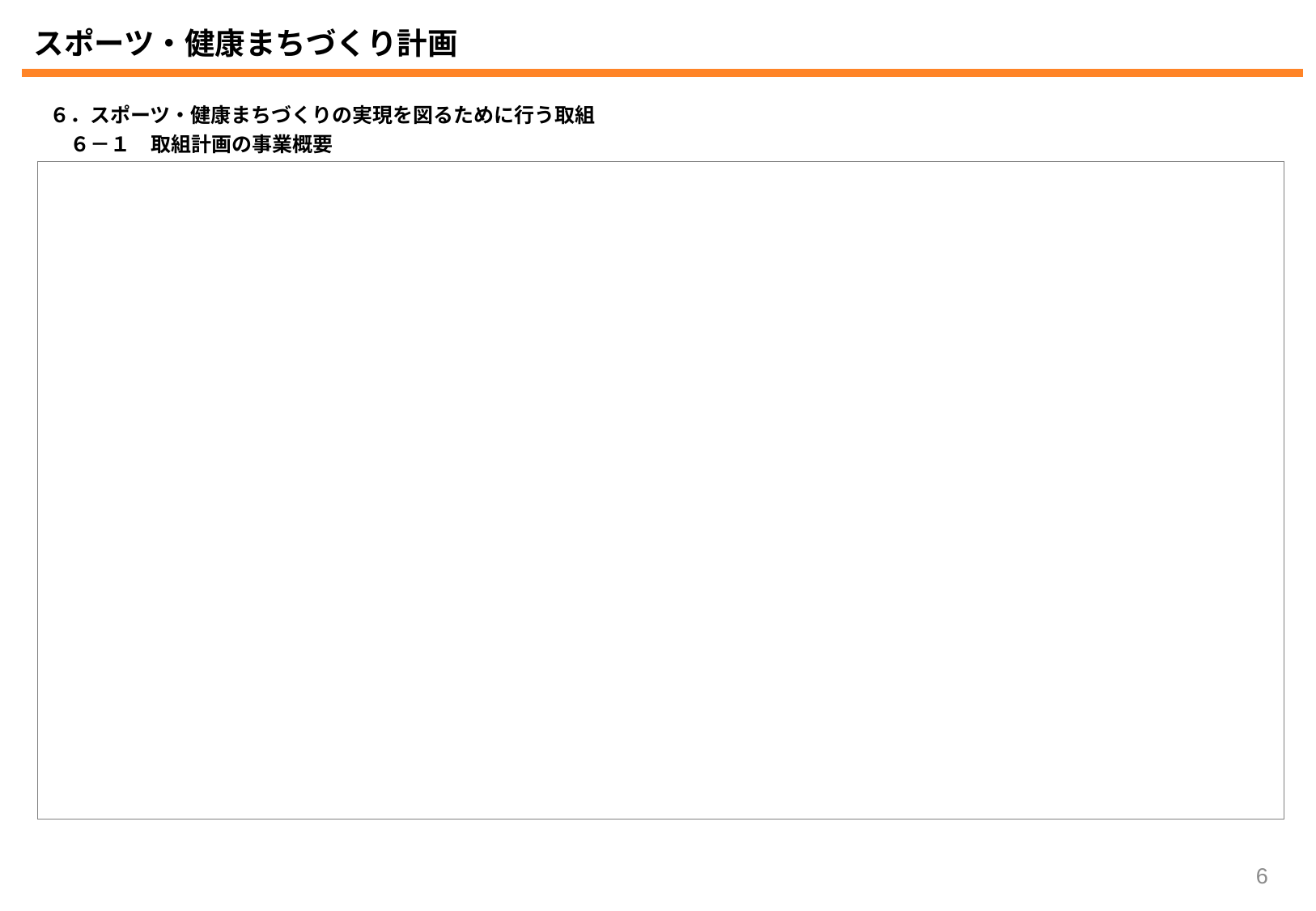

スポーツ・健康まちづくり計画
| ６．スポーツ・健康まちづくりの実現を図るために行う取組 　６－１　取組計画の事業概要 |
| --- |
|  |
6